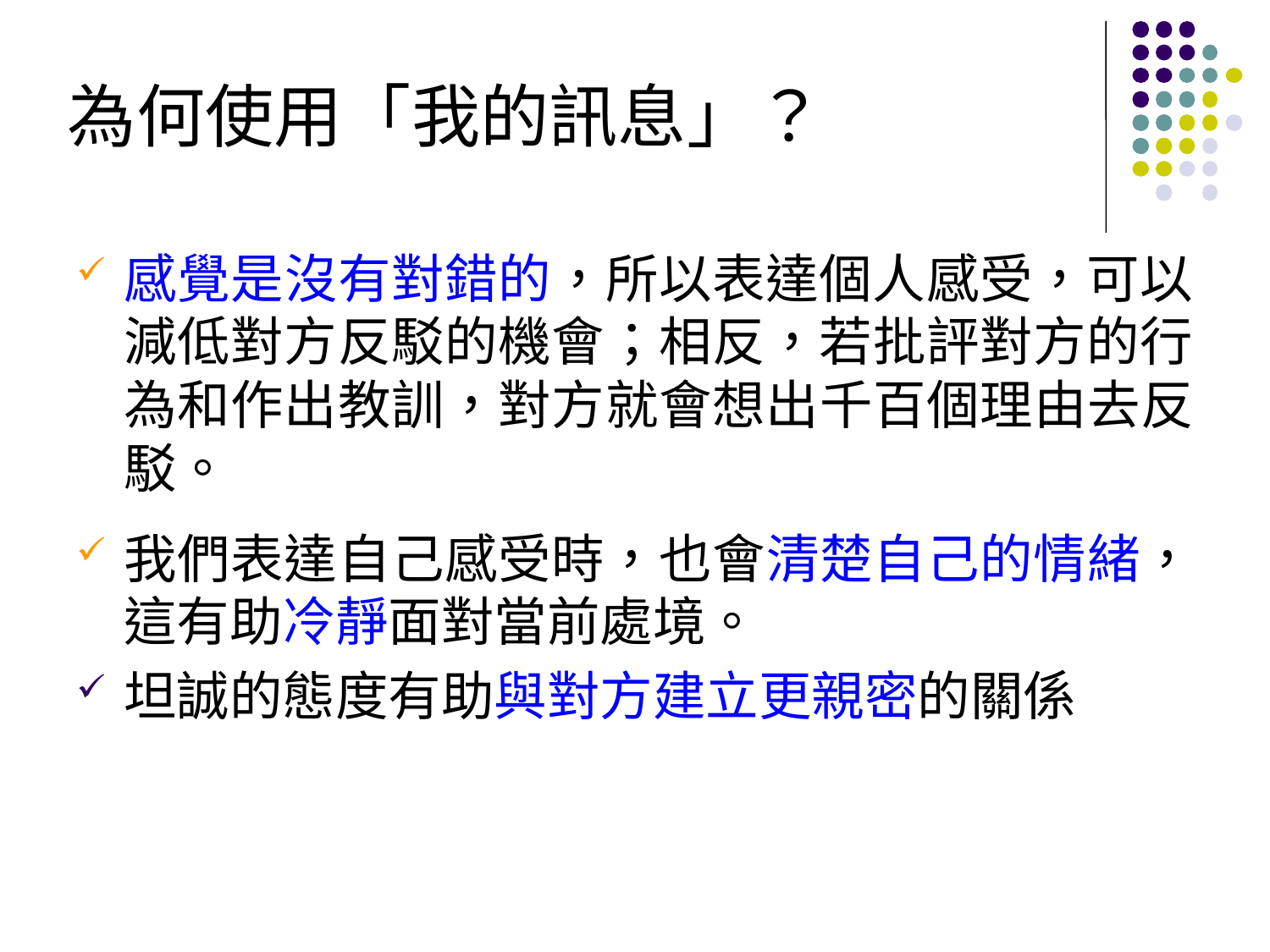

# 為何使用「我的訊息」？
感覺是沒有對錯的，所以表達個人感受，可以減低對方反駁的機會；相反，若批評對方的行為和作出教訓，對方就會想出千百個理由去反駁。
我們表達自己感受時，也會清楚自己的情緒，這有助冷靜面對當前處境。
坦誠的態度有助與對方建立更親密的關係